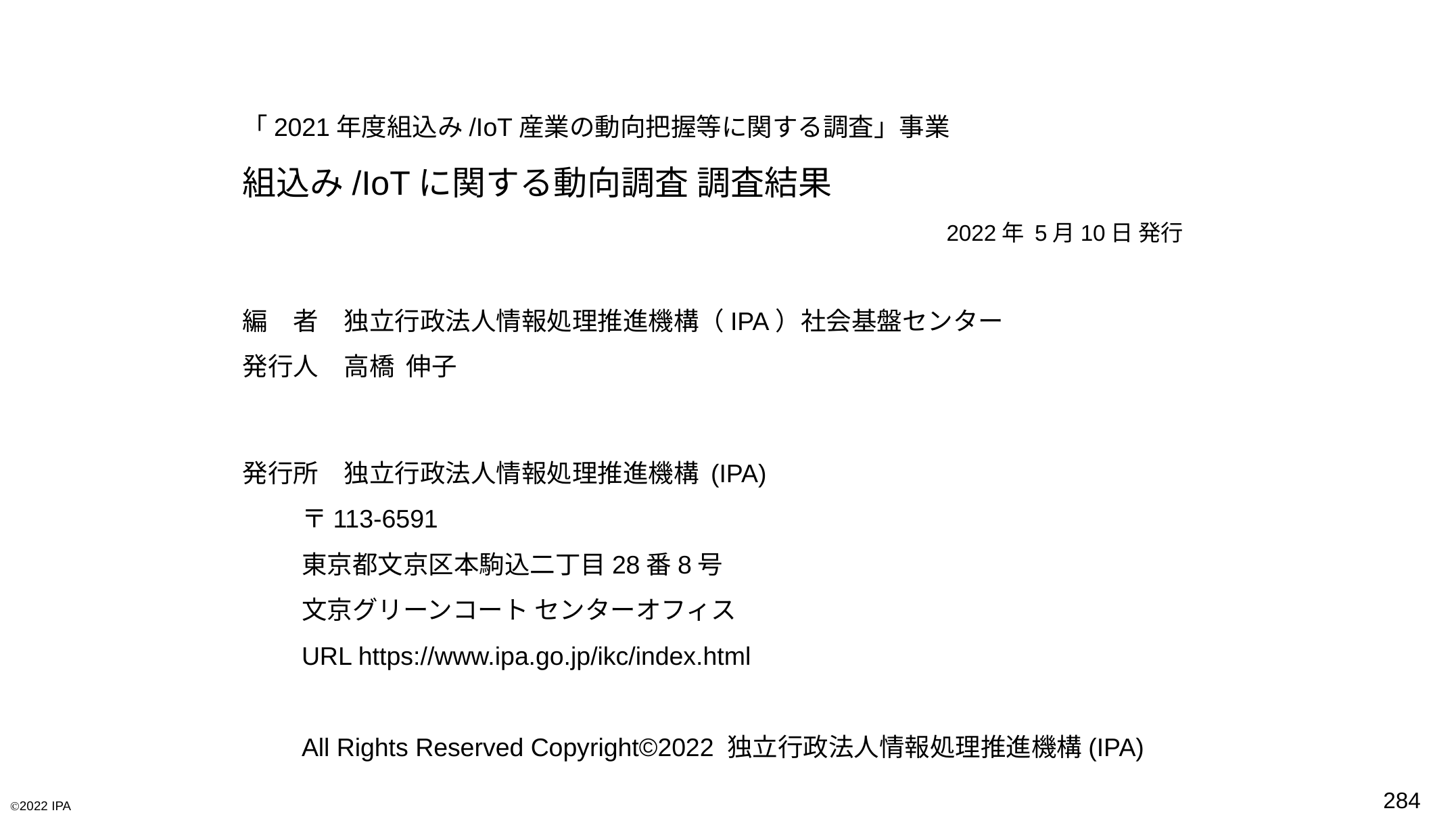

「2021年度組込み/IoT産業の動向把握等に関する調査」事業
組込み/IoTに関する動向調査 調査結果
						　　　　2022年 5月10日 発行

編　者	独立行政法人情報処理推進機構（IPA）社会基盤センター
発行人	高橋  伸子

発行所	独立行政法人情報処理推進機構 (IPA)
〒113-6591
東京都文京区本駒込二丁目28番8号
文京グリーンコート センターオフィス
URL https://www.ipa.go.jp/ikc/index.html

All Rights Reserved Copyright©2022 独立行政法人情報処理推進機構(IPA)